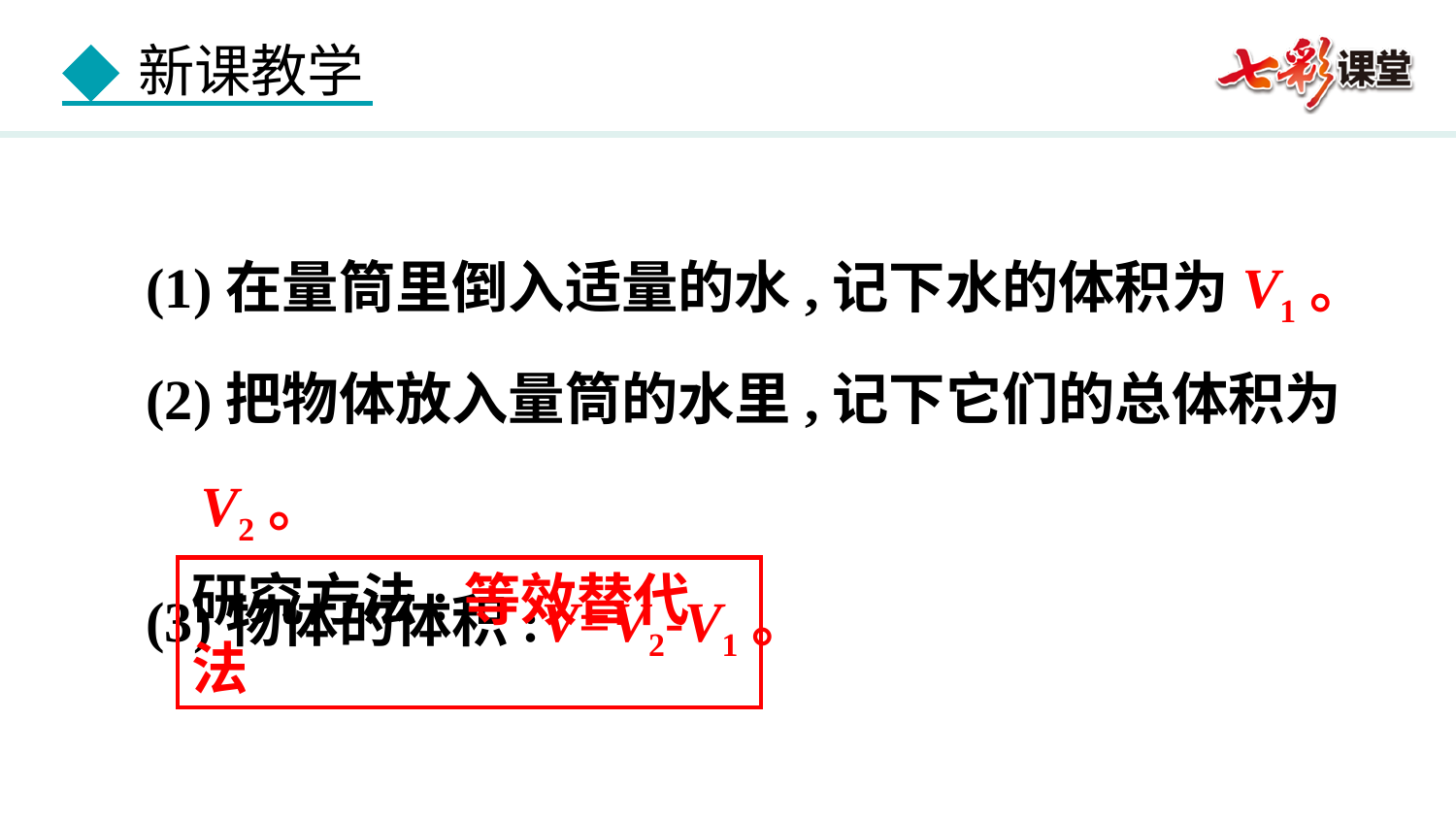

(1)在量筒里倒入适量的水,记下水的体积为V1。
(2)把物体放入量筒的水里,记下它们的总体积为V2。
(3)物体的体积:V=V2-V1。
研究方法:等效替代法